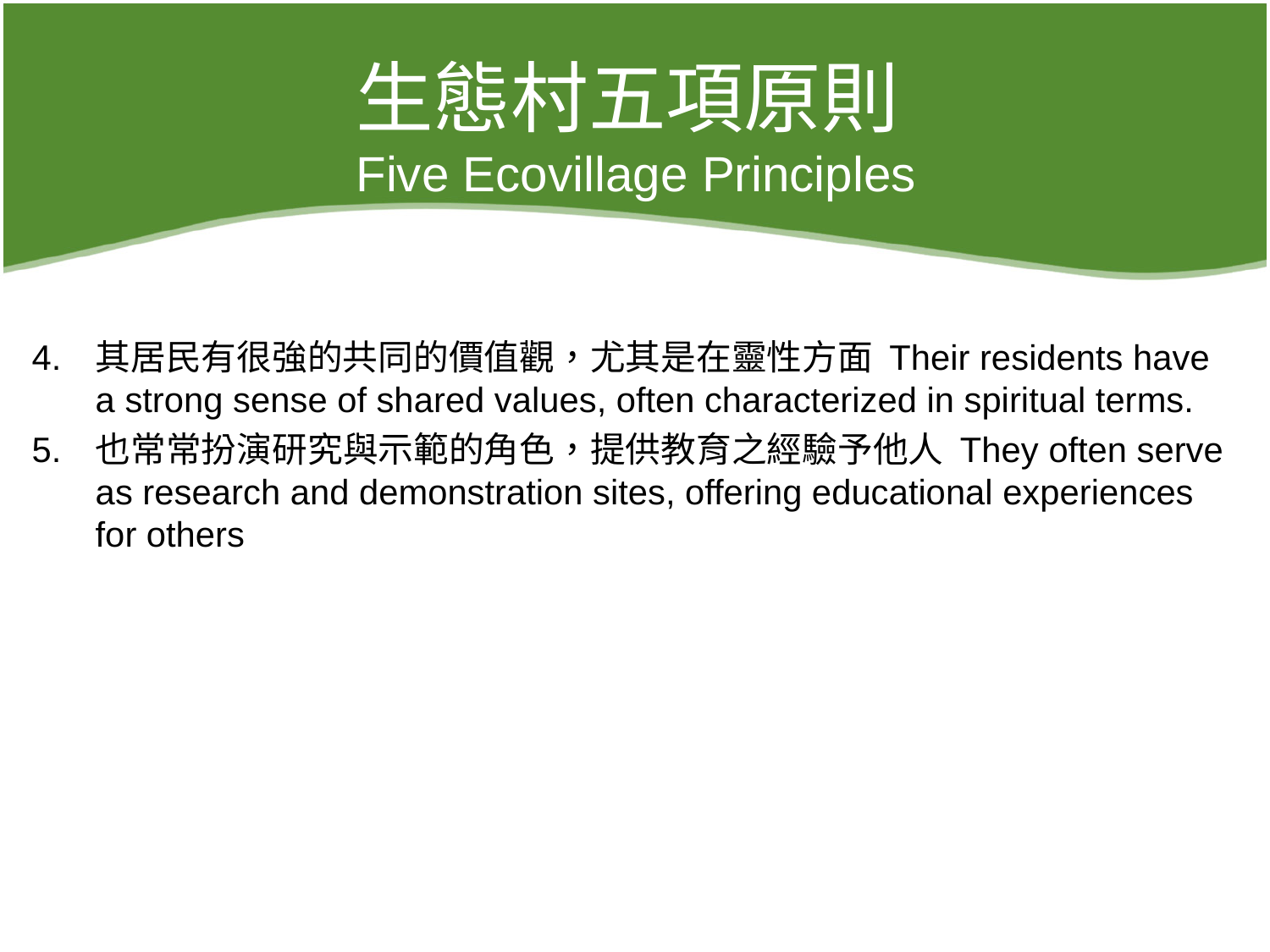

# 生態村五項原則 Five Ecovillage Principles

其居民有很強的共同的價值觀，尤其是在靈性方面 Their residents have a strong sense of shared values, often characterized in spiritual terms.
也常常扮演研究與示範的角色，提供教育之經驗予他人 They often serve as research and demonstration sites, offering educational experiences for others